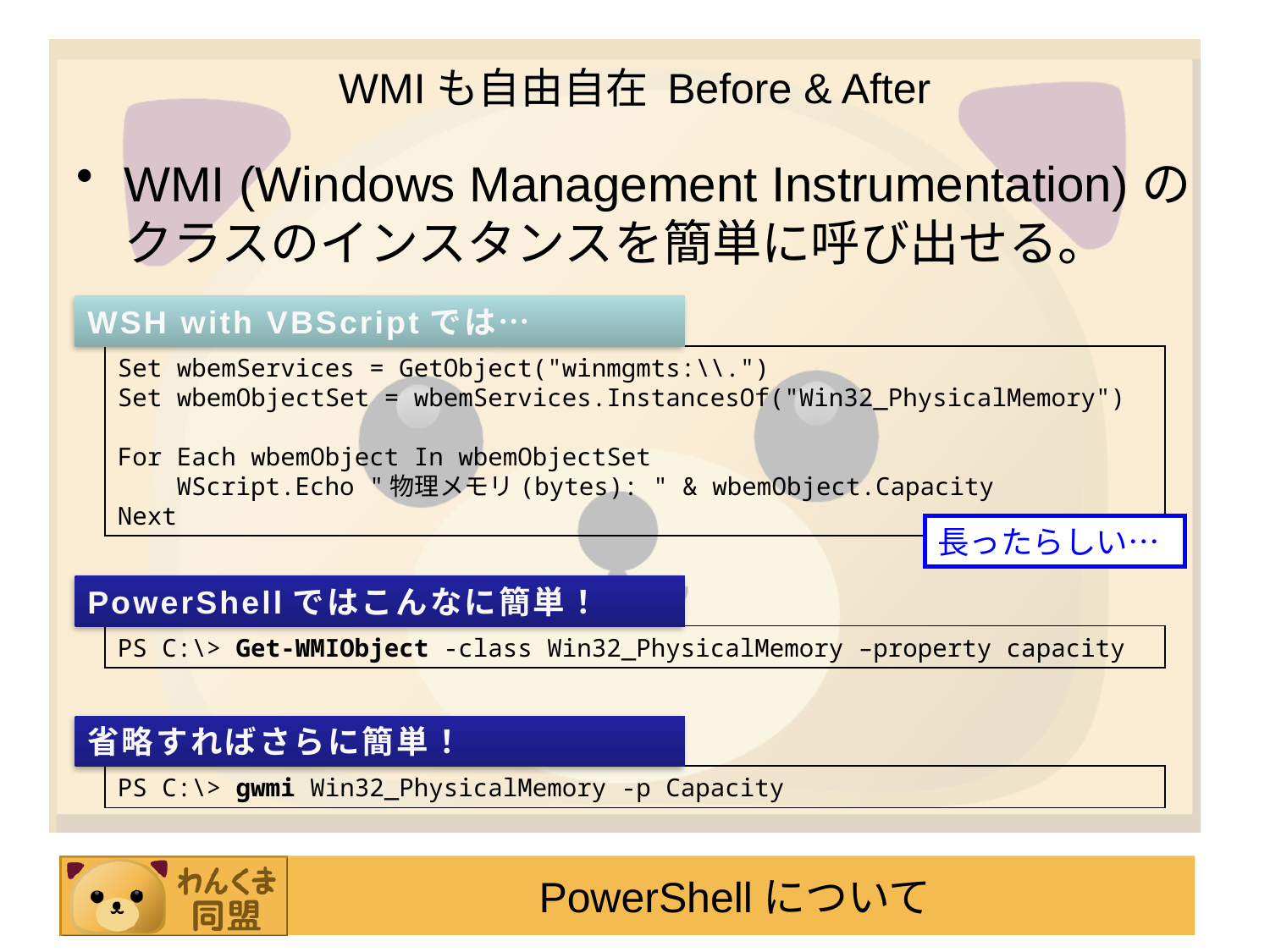

# WMIも自由自在 Before & After
WMI (Windows Management Instrumentation)のクラスのインスタンスを簡単に呼び出せる。

WSH with VBScriptでは…
Set wbemServices = GetObject("winmgmts:\\.")
Set wbemObjectSet = wbemServices.InstancesOf("Win32_PhysicalMemory")

For Each wbemObject In wbemObjectSet
    WScript.Echo "物理メモリ(bytes): " & wbemObject.Capacity
Next
長ったらしい…
PowerShellではこんなに簡単！
PS C:\> Get-WMIObject -class Win32_PhysicalMemory –property capacity
省略すればさらに簡単！
PS C:\> gwmi Win32_PhysicalMemory -p Capacity